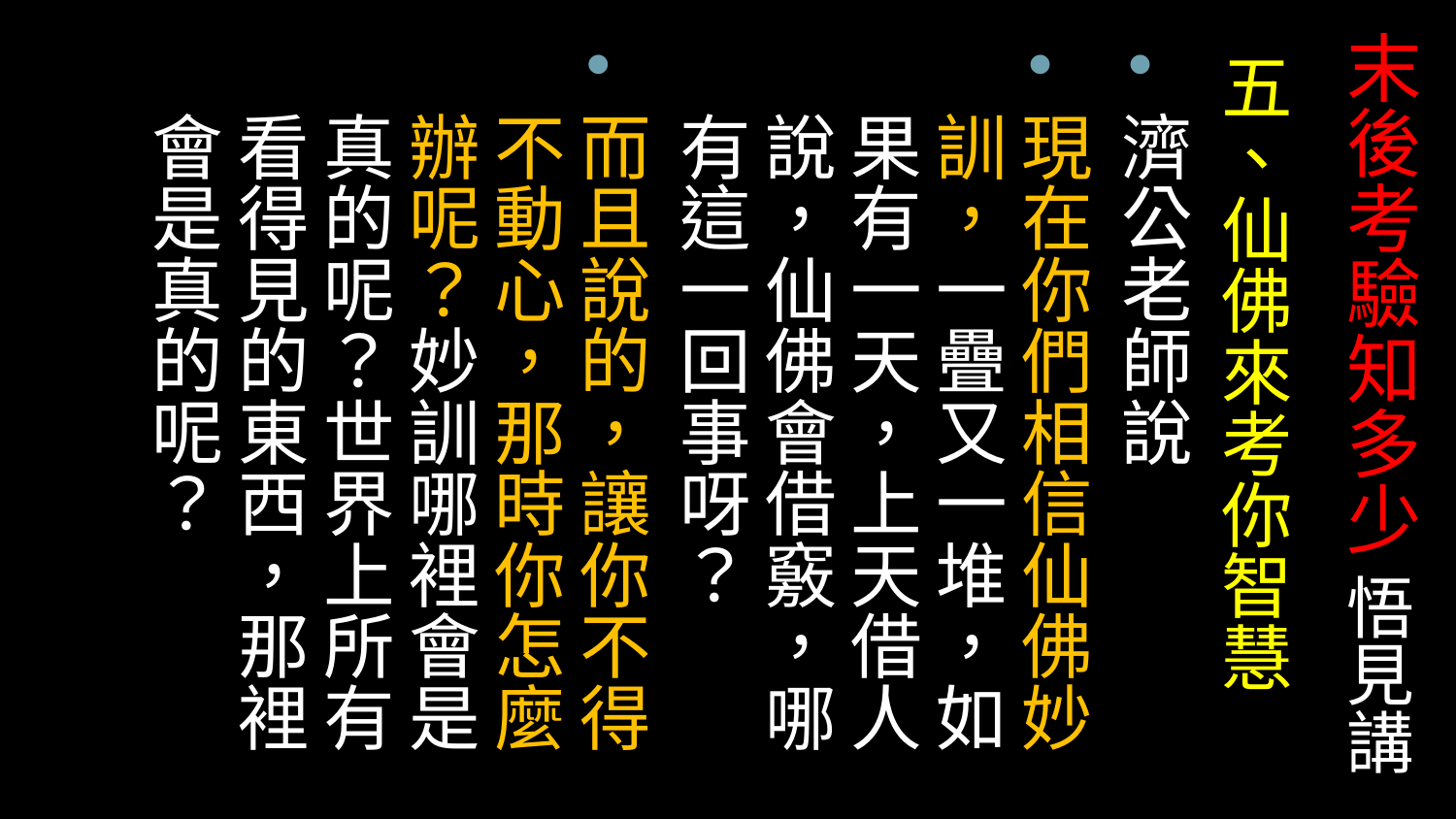

# 末後考驗知多少 悟見講
五、仙佛來考你智慧
濟公老師說
現在你們相信仙佛妙訓，一疊又一堆，如果有一天，上天借人說，仙佛會借竅，哪有這一回事呀？
而且說的，讓你不得不動心，那時你怎麼辦呢？妙訓哪裡會是真的呢？世界上所有看得見的東西，那裡會是真的呢？